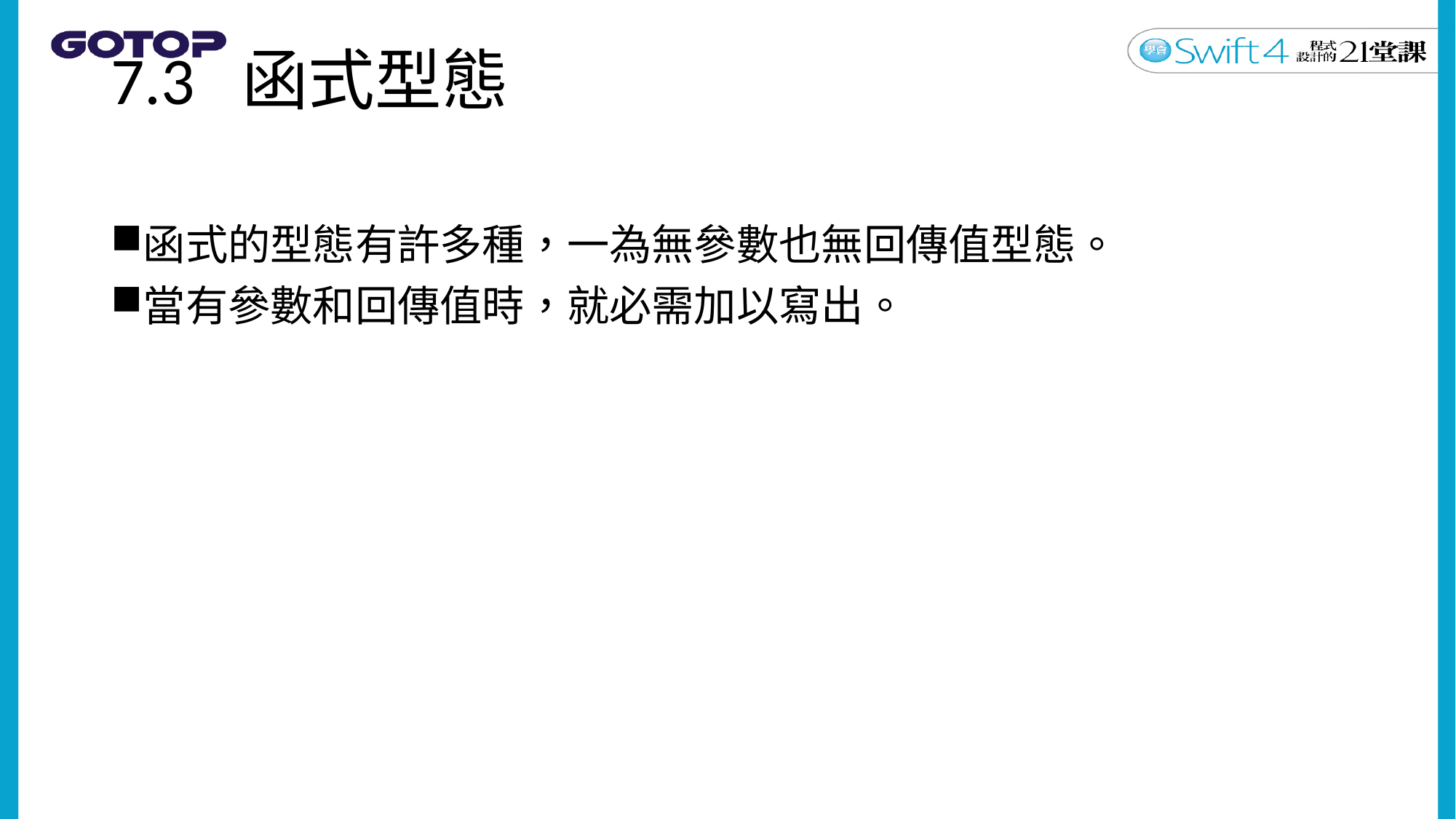

# 7.3  函式型態
函式的型態有許多種，一為無參數也無回傳值型態。
當有參數和回傳值時，就必需加以寫出。